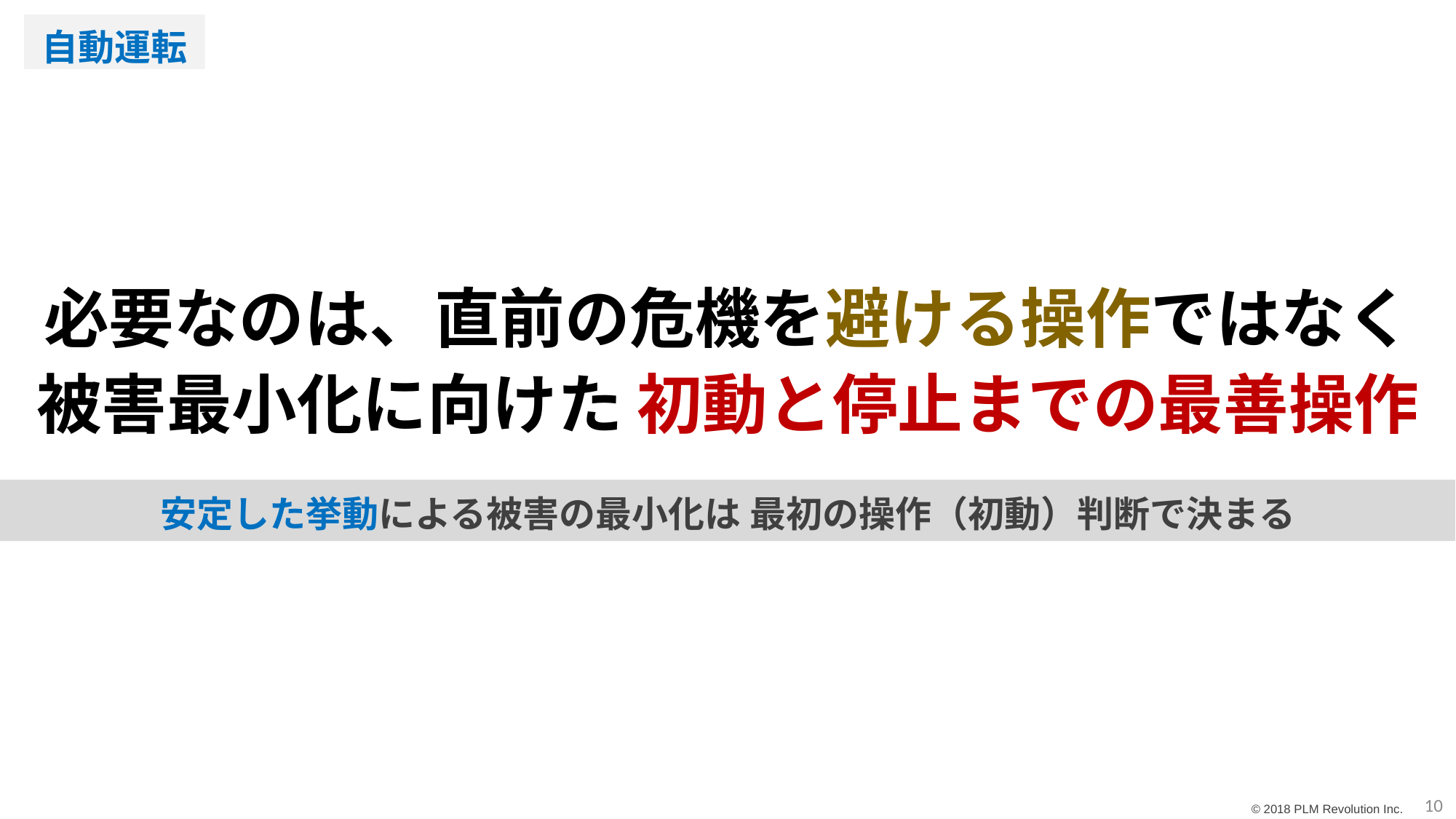

自動運転
必要なのは、直前の危機を避ける操作ではなく
被害最小化に向けた 初動と停止までの最善操作
安定した挙動による被害の最小化は 最初の操作（初動）判断で決まる
10
© 2018 PLM Revolution Inc.